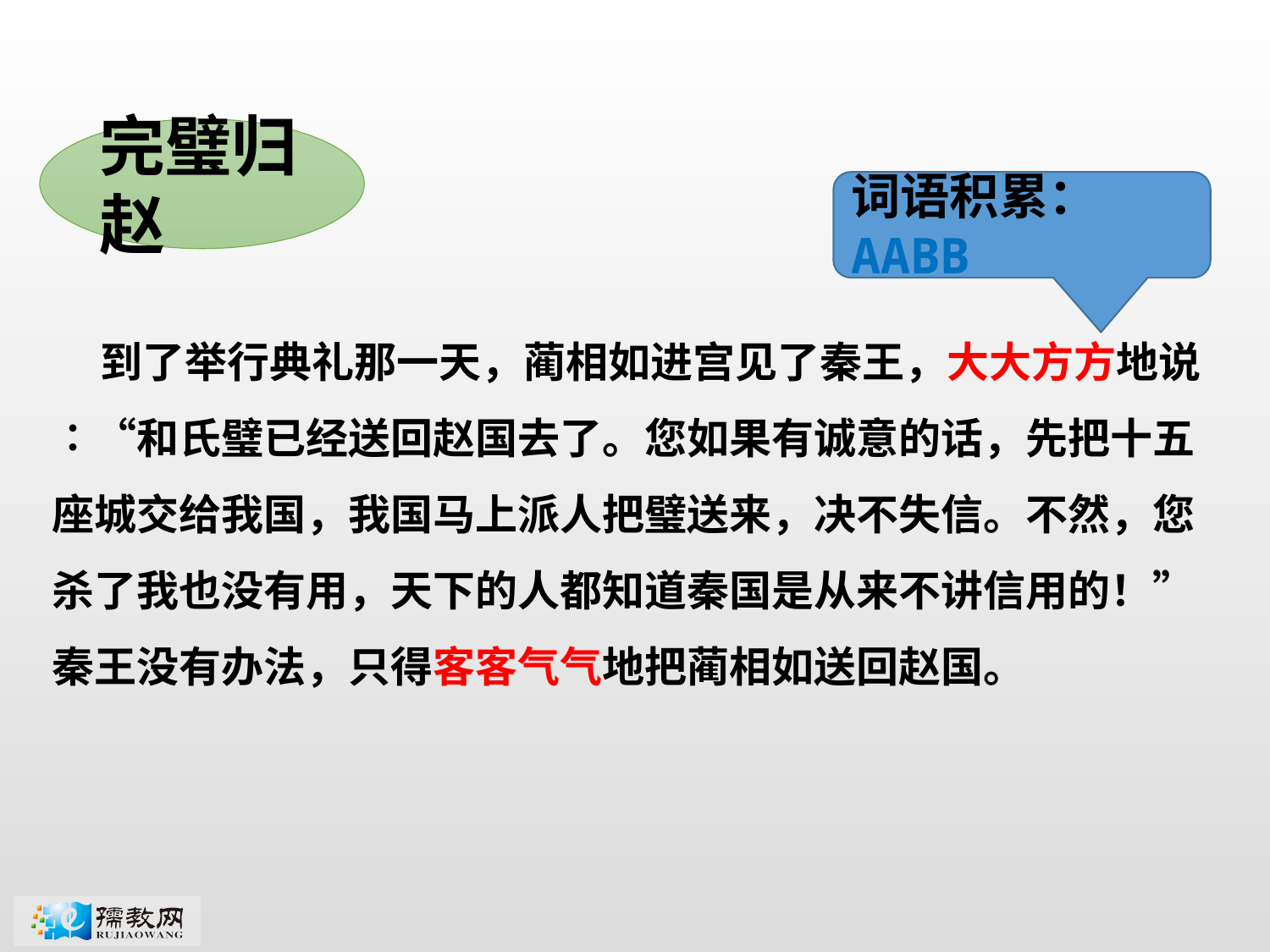

完璧归赵
词语积累：AABB
    到了举行典礼那一天，蔺相如进宫见了秦王，大大方方地说∶“和氏璧已经送回赵国去了。您如果有诚意的话，先把十五座城交给我国，我国马上派人把璧送来，决不失信。不然，您杀了我也没有用，天下的人都知道秦国是从来不讲信用的！”秦王没有办法，只得客客气气地把蔺相如送回赵国。